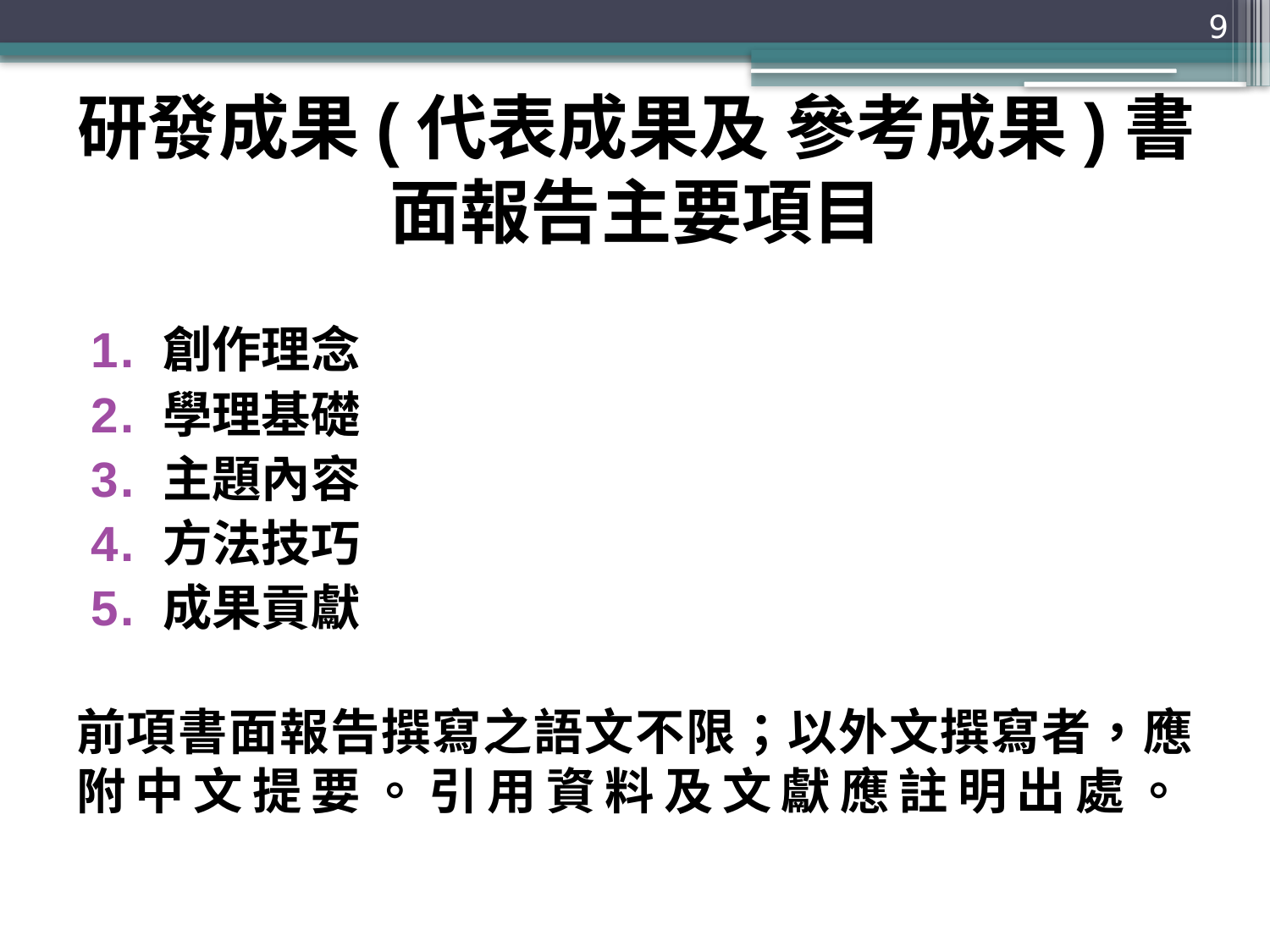

9
# 研發成果(代表成果及 參考成果)書面報告主要項目
創作理念
學理基礎
主題內容
方法技巧
成果貢獻
前項書面報告撰寫之語文不限；以外文撰寫者，應附中文提要。引用資料及文獻應註明出處。